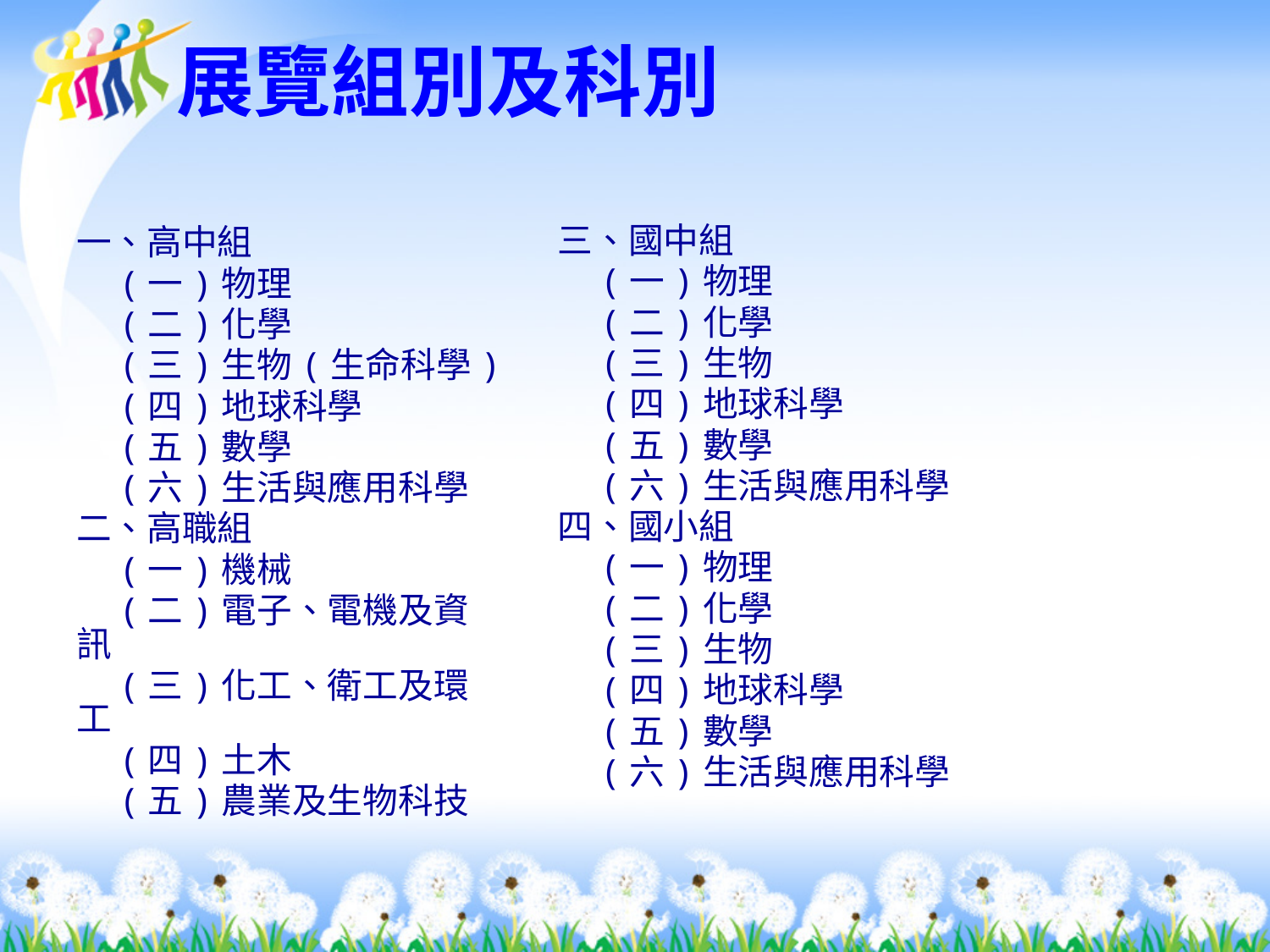

展覽組別及科別
三、國中組
  (一)物理
  (二)化學
  (三)生物
  (四)地球科學
  (五)數學
  (六)生活與應用科學
四、國小組
  (一)物理
  (二)化學
  (三)生物
  (四)地球科學
  (五)數學
  (六)生活與應用科學
一、高中組
  (一)物理
  (二)化學
  (三)生物(生命科學)
  (四)地球科學
  (五)數學
  (六)生活與應用科學
二、高職組
  (一)機械
  (二)電子、電機及資訊
  (三)化工、衛工及環工
  (四)土木
  (五)農業及生物科技